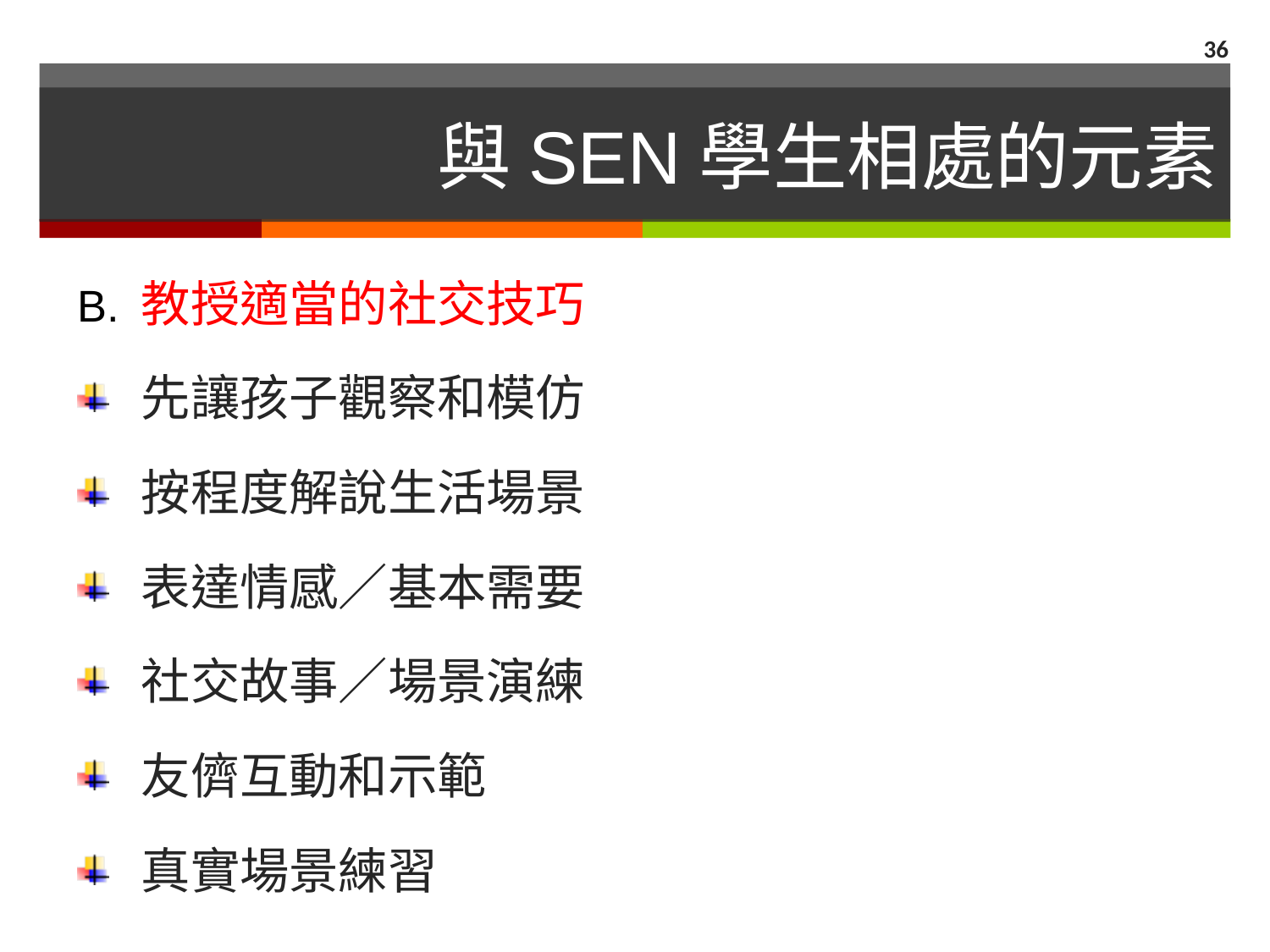

36
# 與SEN學生相處的元素
教授適當的社交技巧
先讓孩子觀察和模仿
按程度解說生活場景
表達情感／基本需要
社交故事／場景演練
友儕互動和示範
真實場景練習